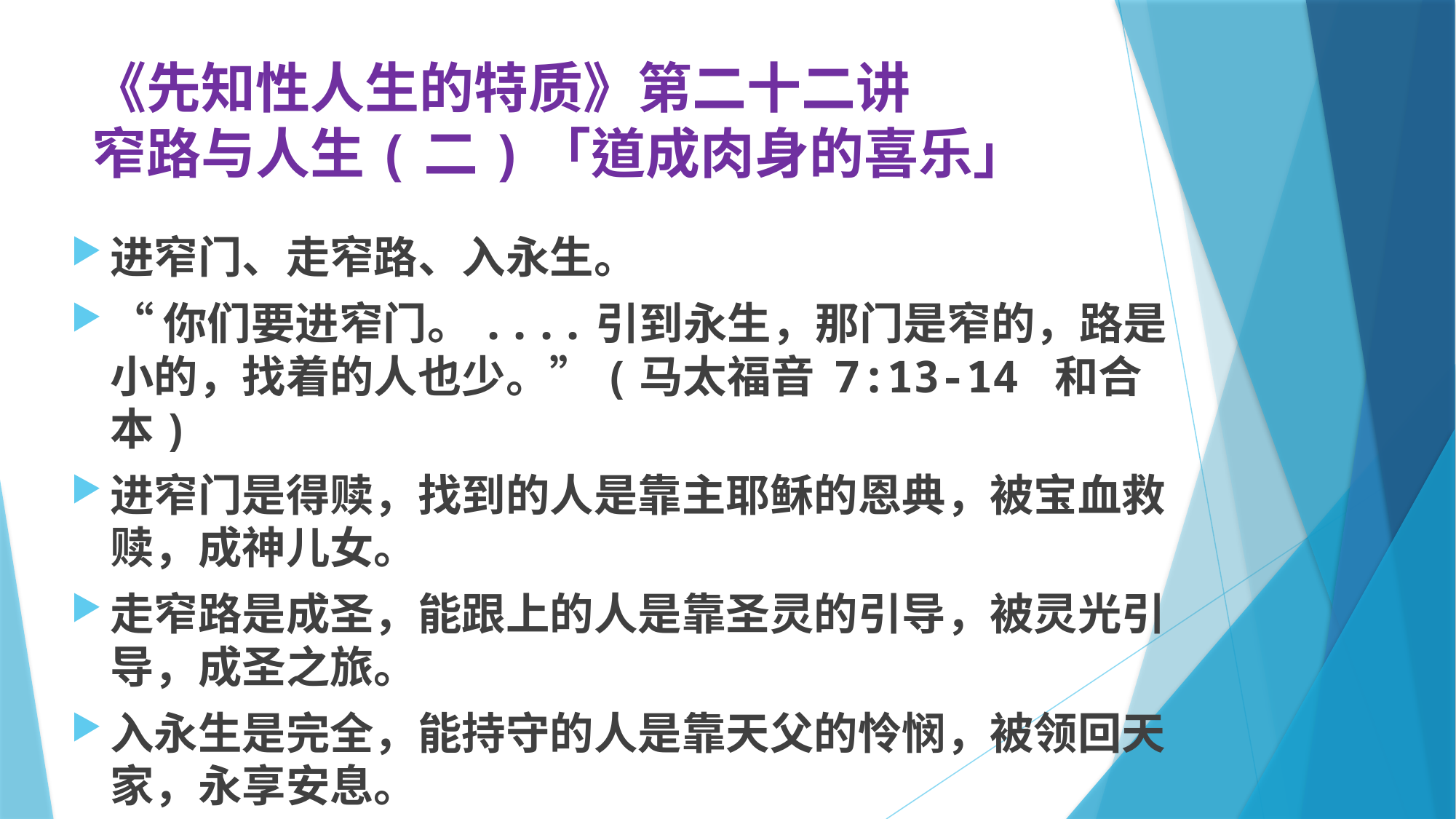

# 《先知性人生的特质》第二十二讲 窄路与人生(二)「道成肉身的喜乐」
进窄门、走窄路、入永生。
“你们要进窄门。....引到永生，那门是窄的，路是小的，找着的人也少。”(马太福音 7:13-14 和合本)
进窄门是得赎，找到的人是靠主耶稣的恩典，被宝血救赎，成神儿女。
走窄路是成圣，能跟上的人是靠圣灵的引导，被灵光引导，成圣之旅。
入永生是完全，能持守的人是靠天父的怜悯，被领回天家，永享安息。